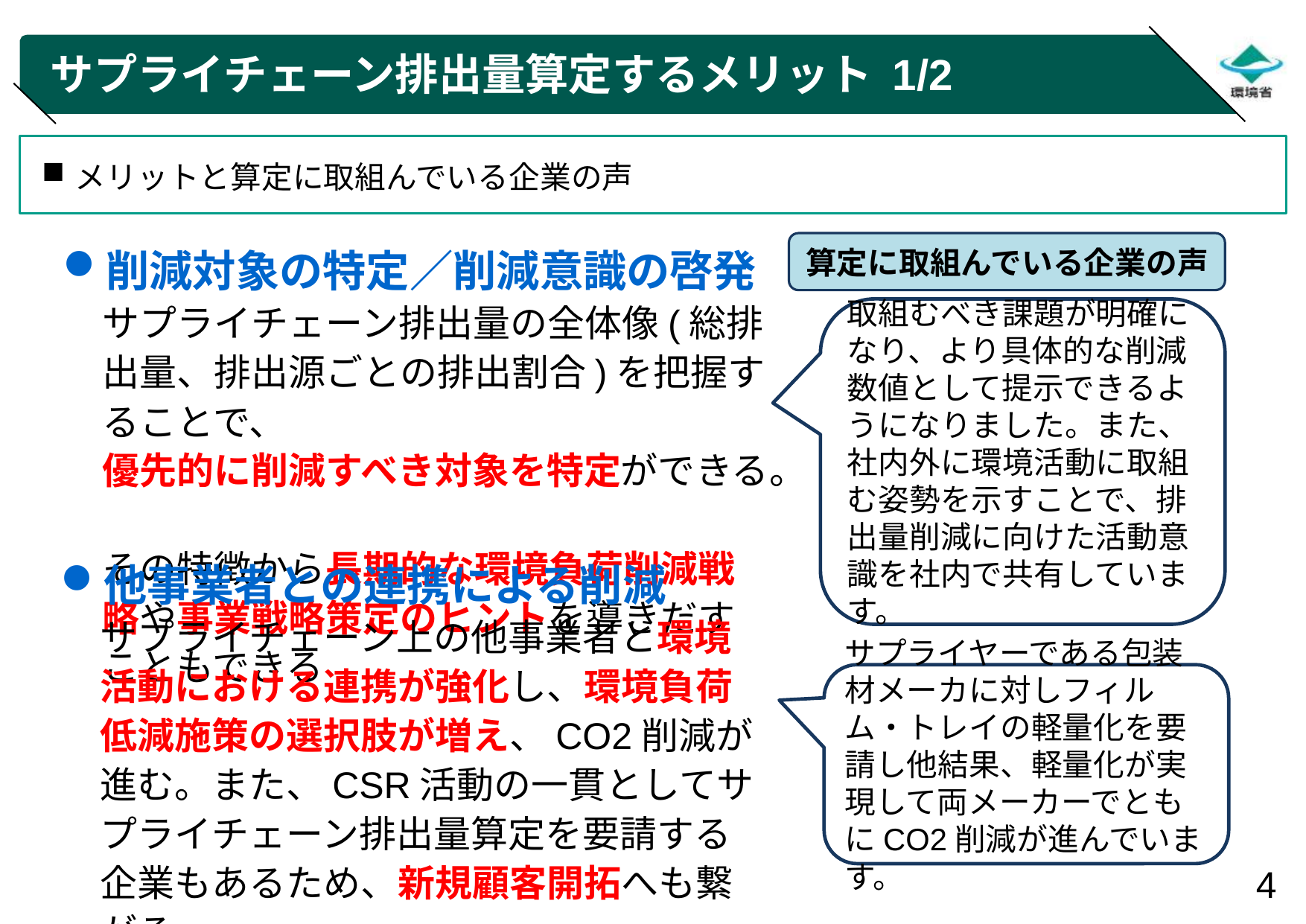

# サプライチェーン排出量算定するメリット 1/2
メリットと算定に取組んでいる企業の声
削減対象の特定／削減意識の啓発
サプライチェーン排出量の全体像(総排出量、排出源ごとの排出割合)を把握することで、
優先的に削減すべき対象を特定ができる。
その特徴から長期的な環境負荷削減戦略や事業戦略策定のヒントを導きだすこともできる

算定に取組んでいる企業の声
取組むべき課題が明確になり、より具体的な削減数値として提示できるようになりました。また、社内外に環境活動に取組む姿勢を示すことで、排出量削減に向けた活動意識を社内で共有しています。
他事業者との連携による削減
サプライチェーン上の他事業者と環境活動における連携が強化し、環境負荷低減施策の選択肢が増え、CO2削減が進む。また、CSR活動の一貫としてサプライチェーン排出量算定を要請する企業もあるため、新規顧客開拓へも繋がる

サプライヤーである包装材メーカに対しフィルム・トレイの軽量化を要請し他結果、軽量化が実現して両メーカーでともにCO2削減が進んでいます。